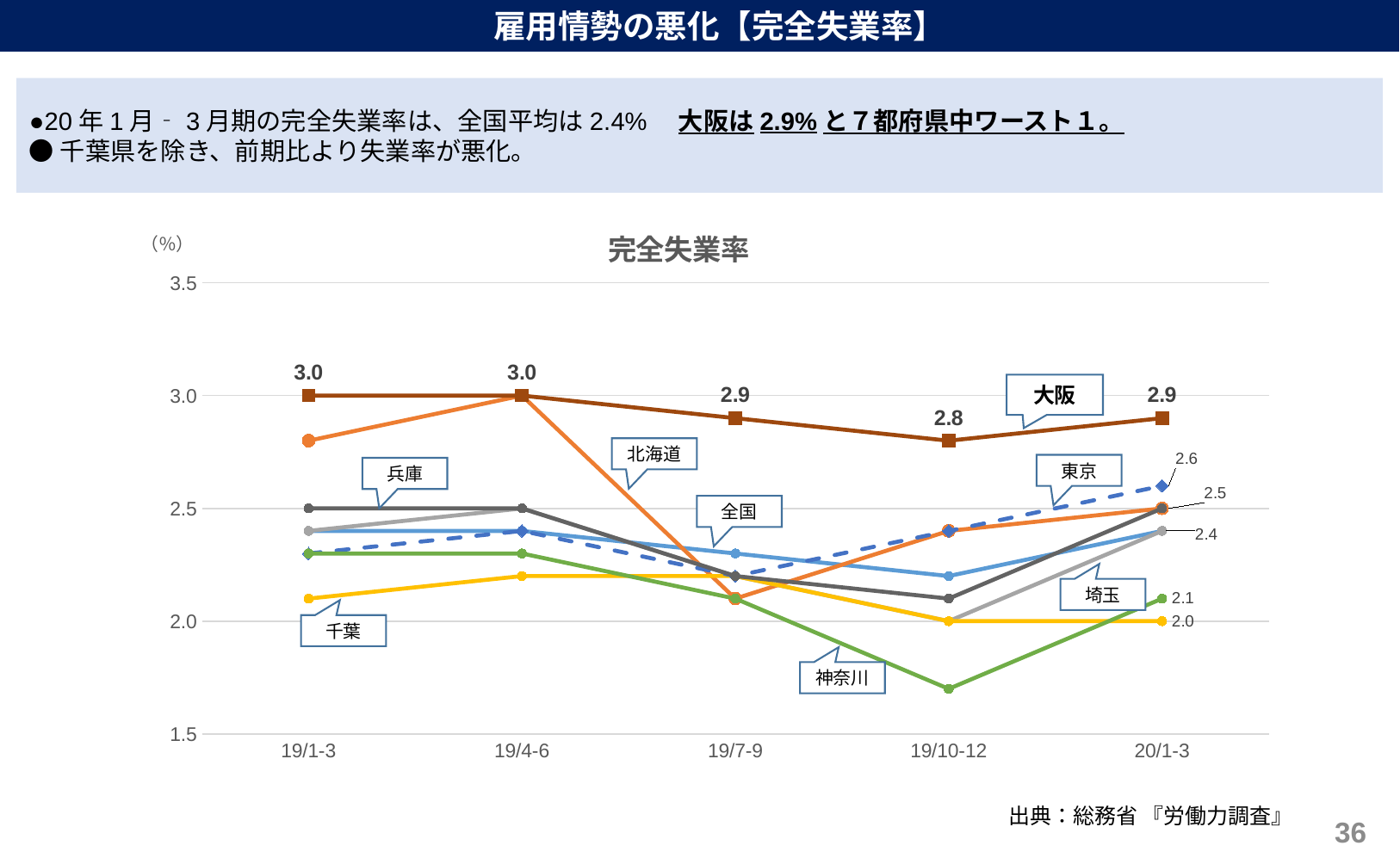

雇用情勢の悪化【完全失業率】
●20年1月‐3月期の完全失業率は、全国平均は2.4%　大阪は2.9%と７都府県中ワースト１。
●千葉県を除き、前期比より失業率が悪化。

### Chart: 完全失業率

| Category | 全国 | 北海道 | 埼玉県 | 千葉県 | 東京都 | 神奈川県 | 大阪府 | 兵庫県 |
|---|---|---|---|---|---|---|---|---|
| 19/1-3 | 2.4 | 2.8 | 2.4 | 2.1 | 2.3 | 2.3 | 3.0 | 2.5 |
| 19/4-6 | 2.4 | 3.0 | 2.5 | 2.2 | 2.4 | 2.3 | 3.0 | 2.5 |
| 19/7-9 | 2.3 | 2.1 | 2.2 | 2.2 | 2.2 | 2.1 | 2.9 | 2.2 |
| 19/10-12 | 2.2 | 2.4 | 2.0 | 2.0 | 2.4 | 1.7 | 2.8 | 2.1 |
| 20/1-3 | 2.4 | 2.5 | 2.4 | 2.0 | 2.6 | 2.1 | 2.9 | 2.5 |
大阪
北海道
東京
兵庫
全国
埼玉
千葉
神奈川
出典：総務省 『労働力調査』
36